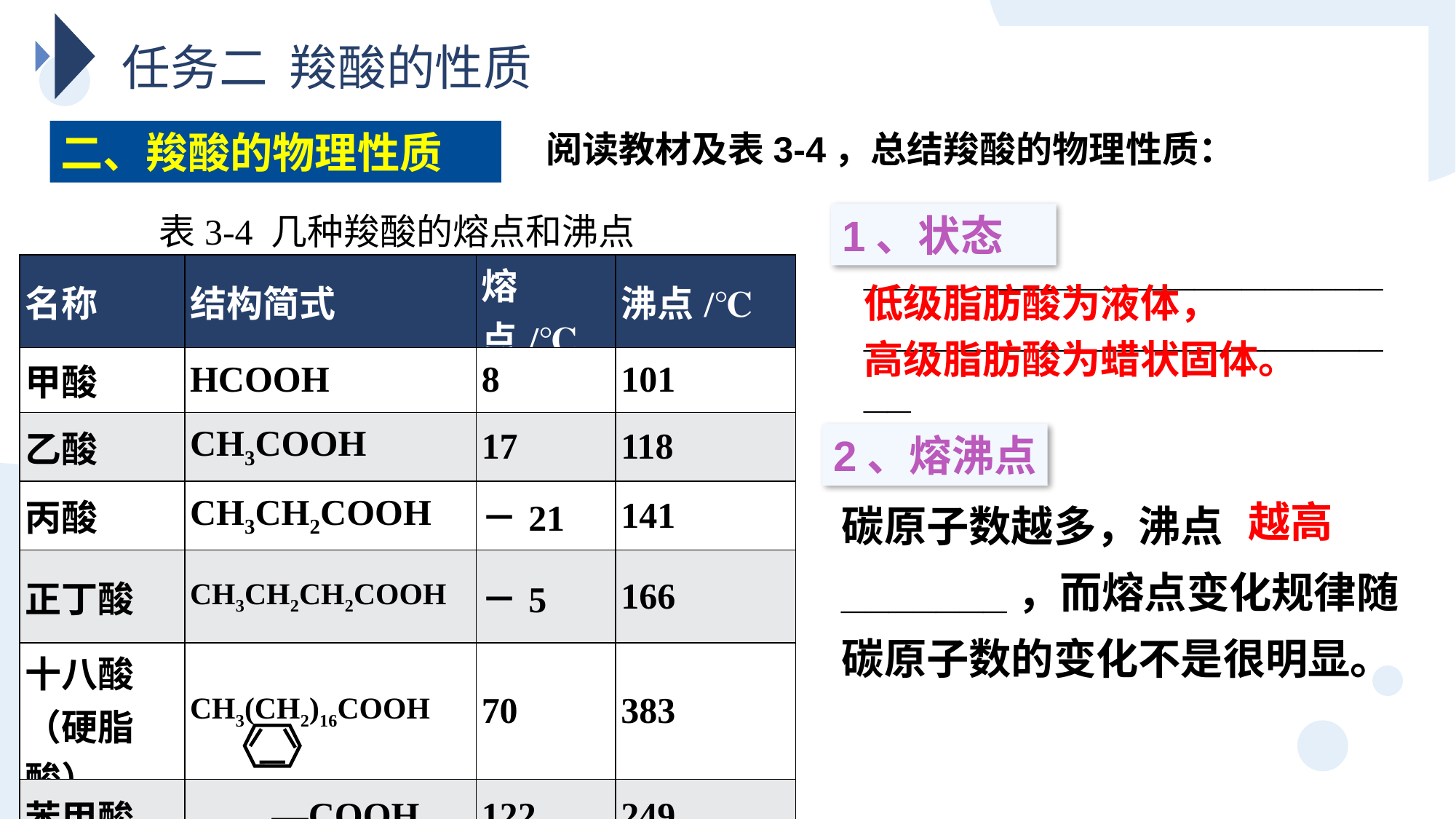

任务二  羧酸的性质

二、羧酸的物理性质
阅读教材及表3-4，总结羧酸的物理性质：
表3-4 几种羧酸的熔点和沸点
1、状态
| 名称 | 结构简式 | 熔点/℃ | 沸点/℃ |
| --- | --- | --- | --- |
| 甲酸 | HCOOH | 8 | 101 |
| 乙酸 | CH3COOH | 17 | 118 |
| 丙酸 | CH3CH2COOH | －21 | 141 |
| 正丁酸 | CH3CH2CH2COOH | －5 | 166 |
| 十八酸（硬脂酸） | CH3(CH2)16COOH | 70 | 383 |
| 苯甲酸 | —COOH | 122 | 249 |
______________________
________________________
低级脂肪酸为液体，
高级脂肪酸为蜡状固体。
2、熔沸点
碳原子数越多，沸点_______，而熔点变化规律随碳原子数的变化不是很明显。
越高